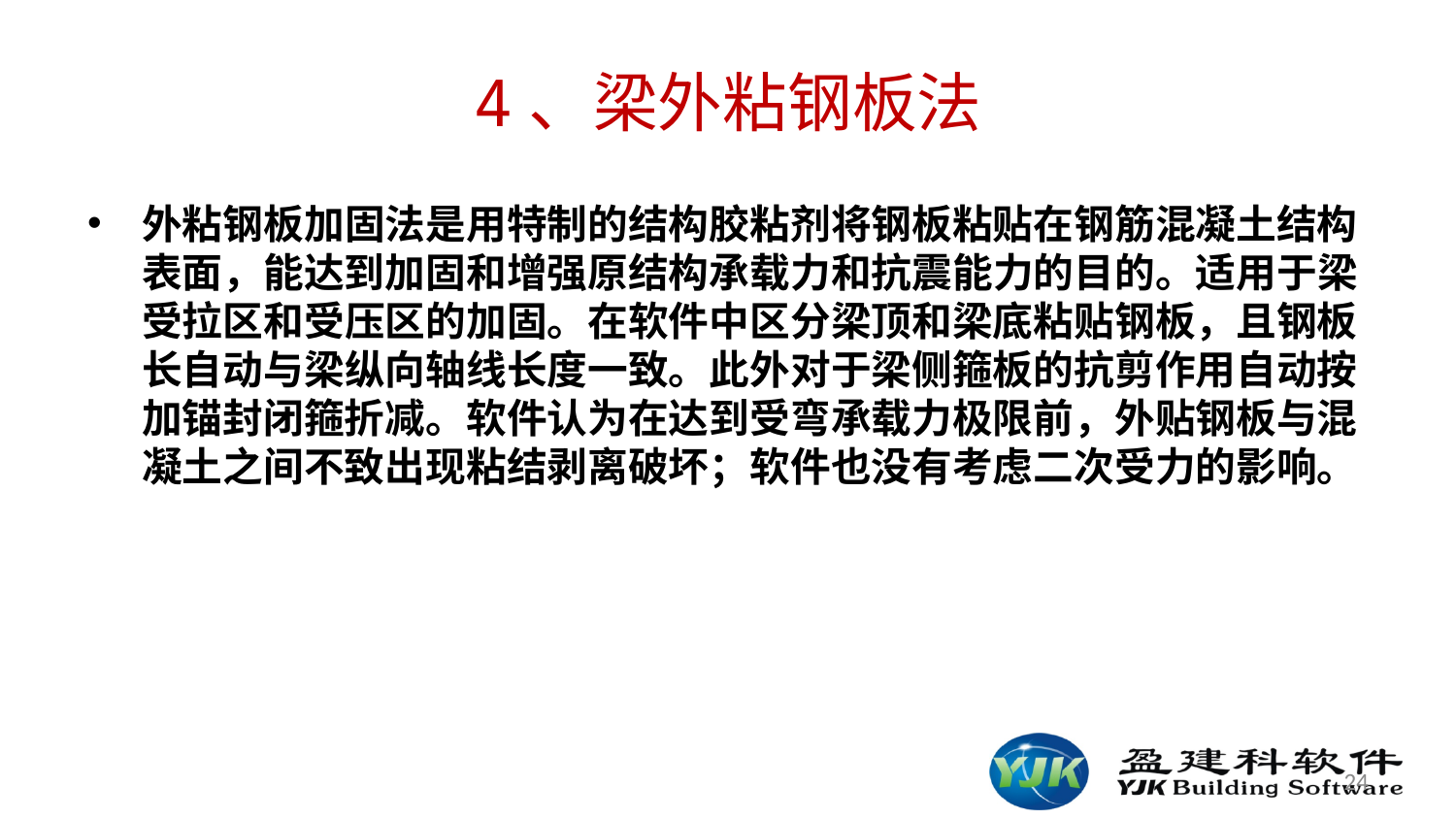

# 4、梁外粘钢板法
外粘钢板加固法是用特制的结构胶粘剂将钢板粘贴在钢筋混凝土结构表面，能达到加固和增强原结构承载力和抗震能力的目的。适用于梁受拉区和受压区的加固。在软件中区分梁顶和梁底粘贴钢板，且钢板长自动与梁纵向轴线长度一致。此外对于梁侧箍板的抗剪作用自动按加锚封闭箍折减。软件认为在达到受弯承载力极限前，外贴钢板与混凝土之间不致出现粘结剥离破坏；软件也没有考虑二次受力的影响。

24